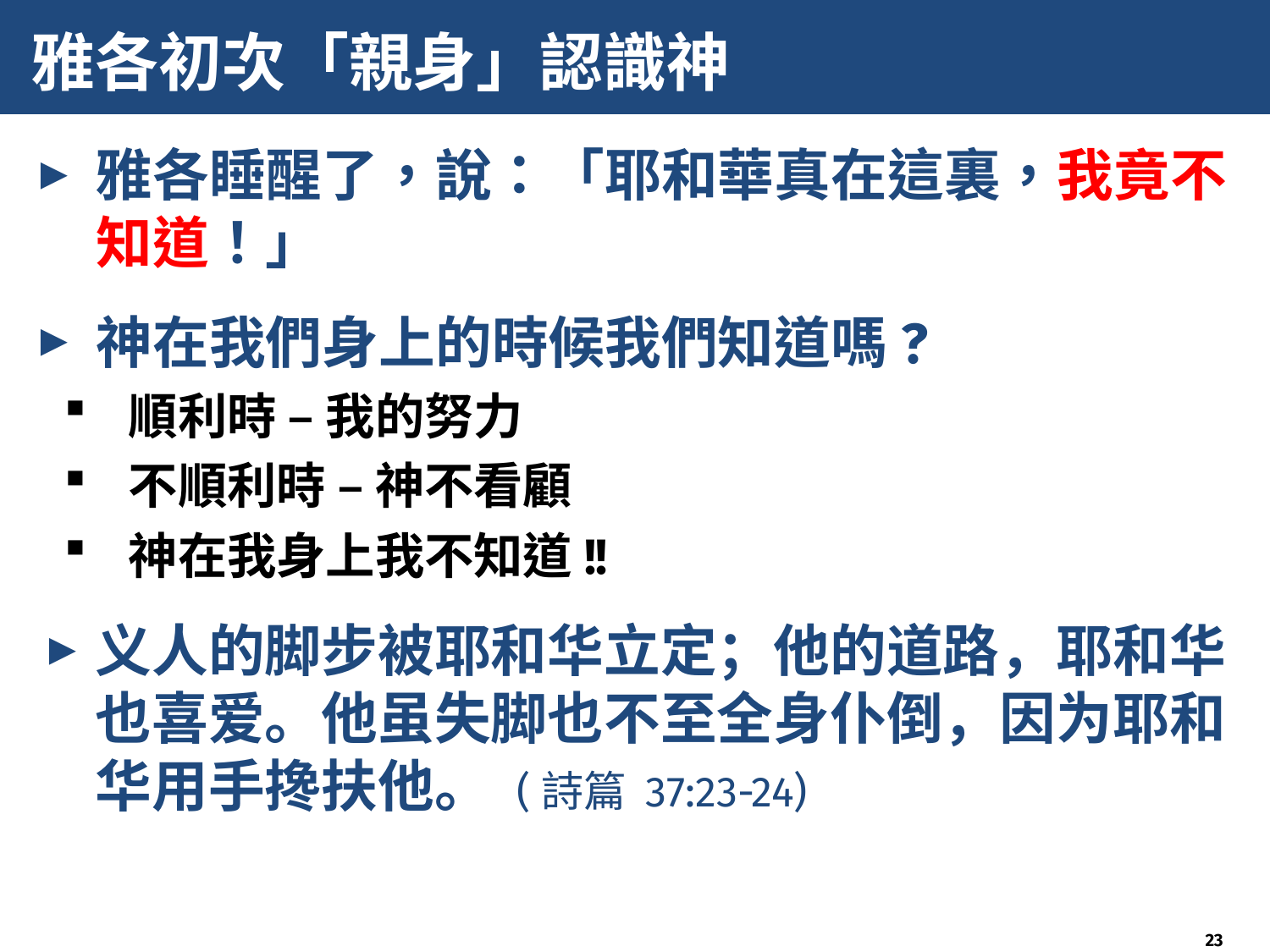

# 雅各初次「親身」認識神
雅各睡醒了，說：「耶和華真在這裏，我竟不知道！」
神在我們身上的時候我們知道嗎?
順利時 – 我的努力
不順利時 – 神不看顧
神在我身上我不知道!!
义人的脚步被耶和华立定；他的道路，耶和华也喜爱。他虽失脚也不至全身仆倒，因为耶和华用手搀扶他。 (詩篇 37:23-24)